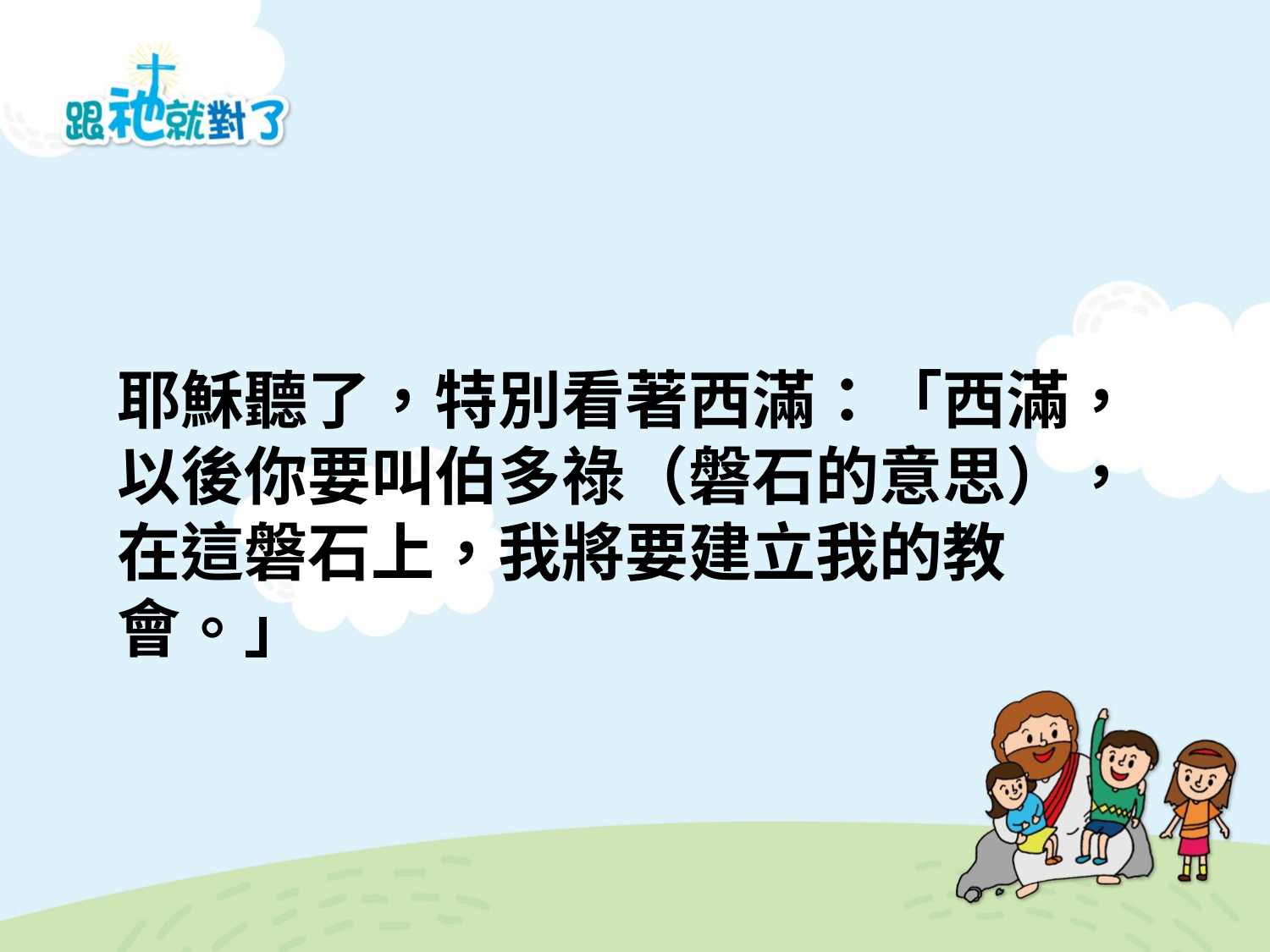

耶穌聽了，特別看著西滿：「西滿，以後你要叫伯多祿（磐石的意思），在這磐石上，我將要建立我的教會。」